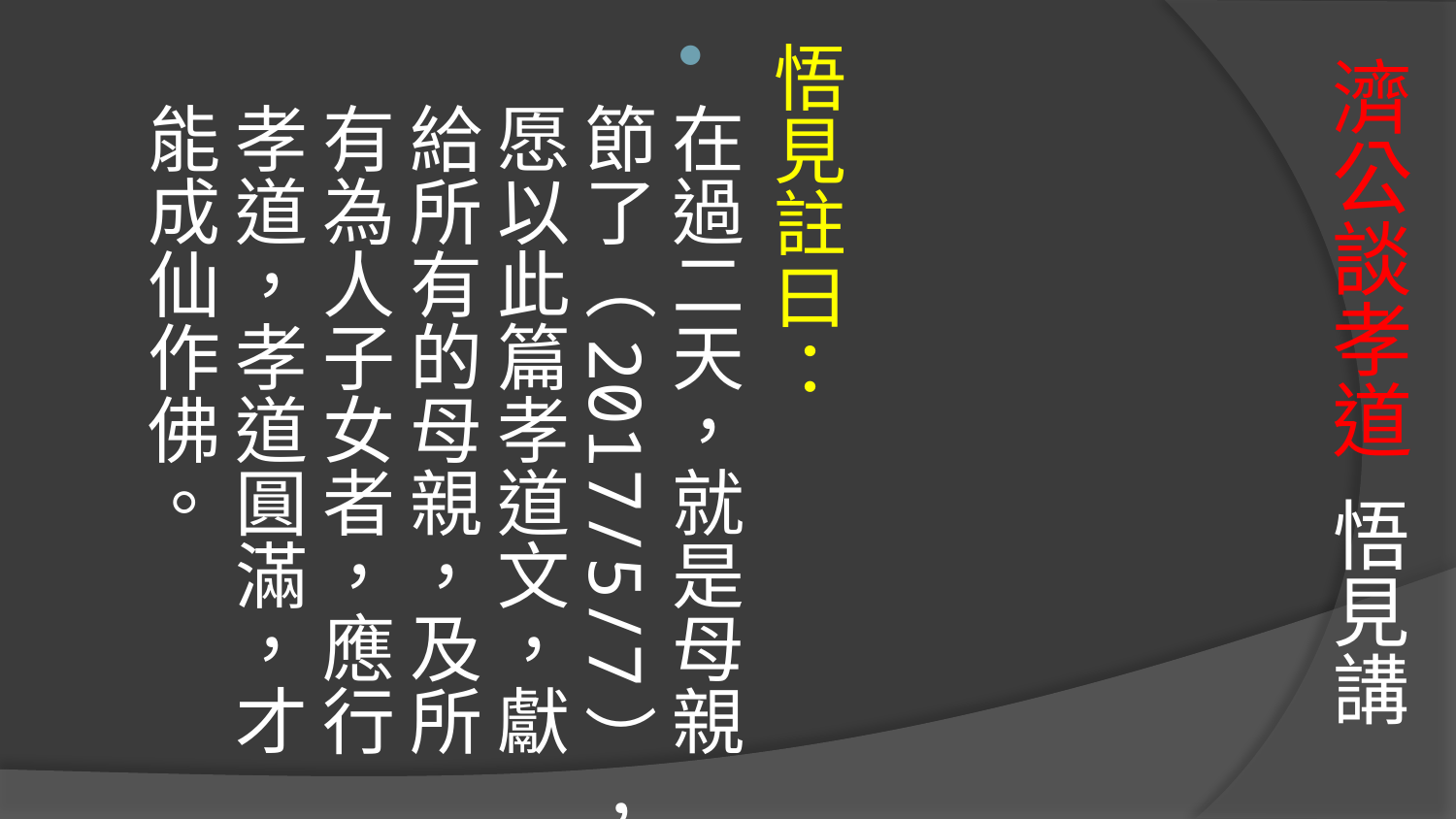

# 濟公談孝道  悟見講
悟見註曰：
在過二天，就是母親節了（2017/5/7），愿以此篇孝道文，獻給所有的母親，及所有為人子女者，應行孝道，孝道圓滿，才能成仙作佛。